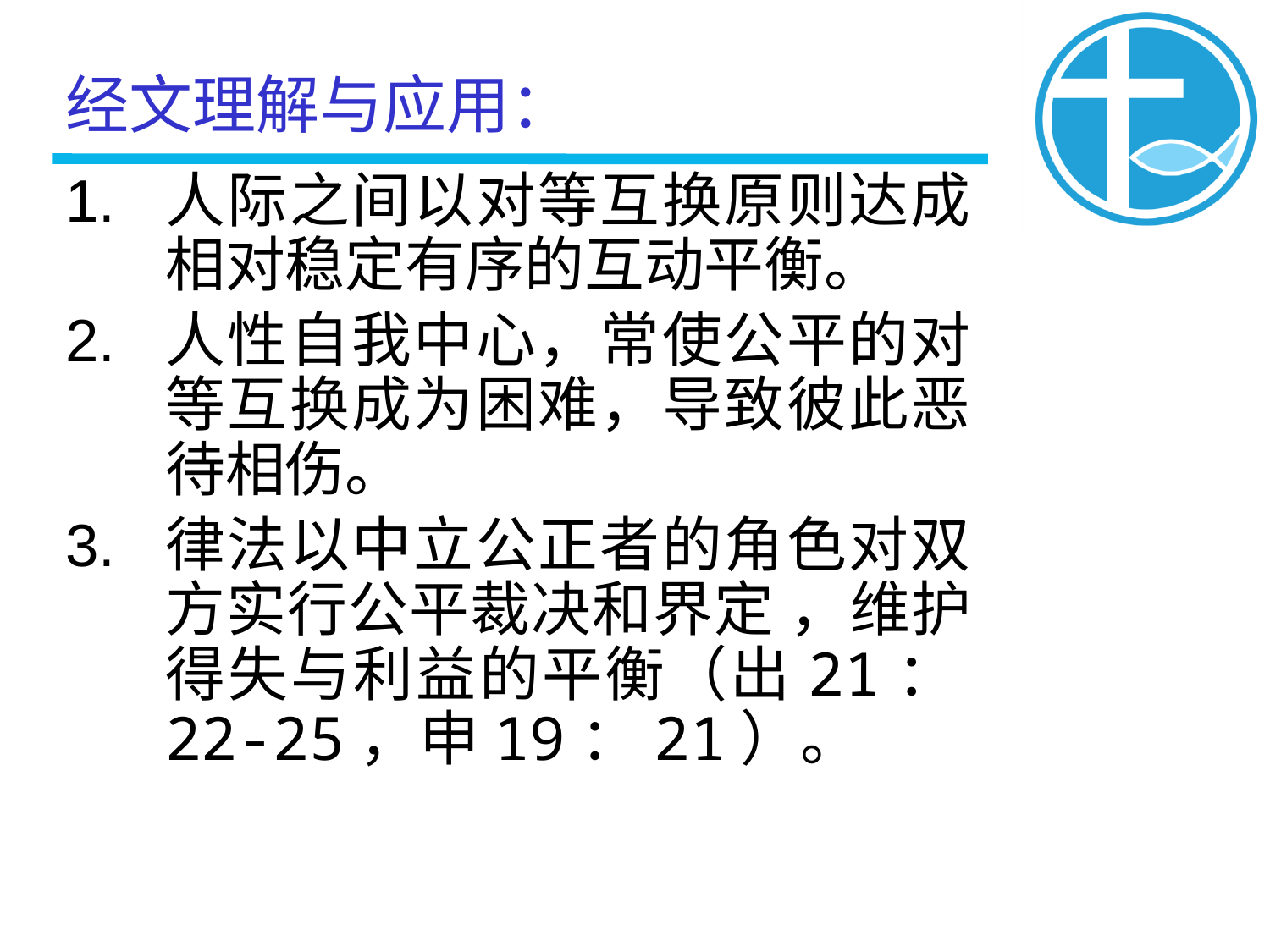

经文理解与应用：
人际之间以对等互换原则达成相对稳定有序的互动平衡。
人性自我中心，常使公平的对等互换成为困难，导致彼此恶待相伤。
律法以中立公正者的角色对双方实行公平裁决和界定 ，维护得失与利益的平衡（出21：22-25，申19：21）。